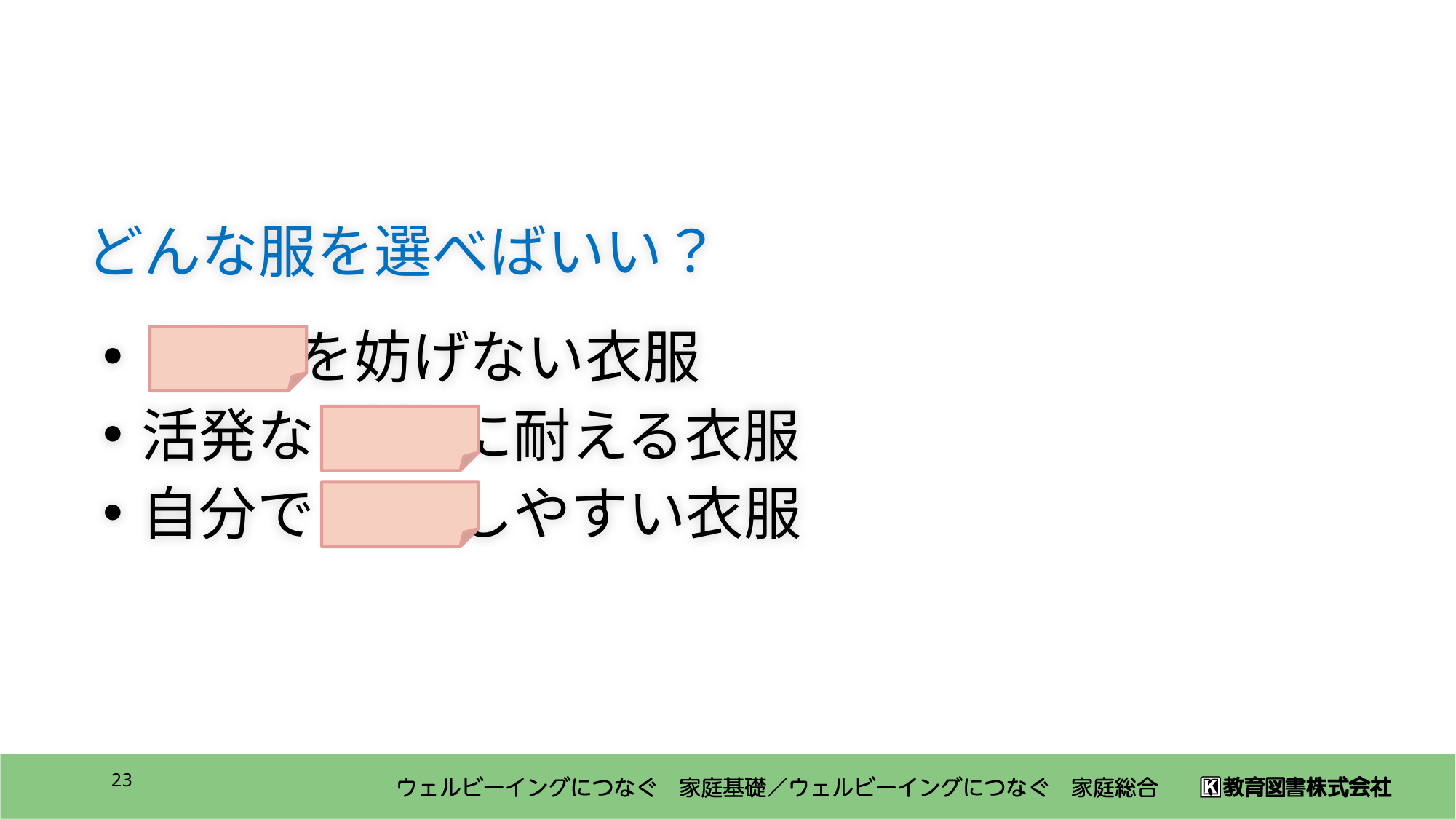

どんな服を選べばいい？
 成長 を妨げない衣服
活発な 活動 に耐える衣服
自分で 着脱 しやすい衣服

23